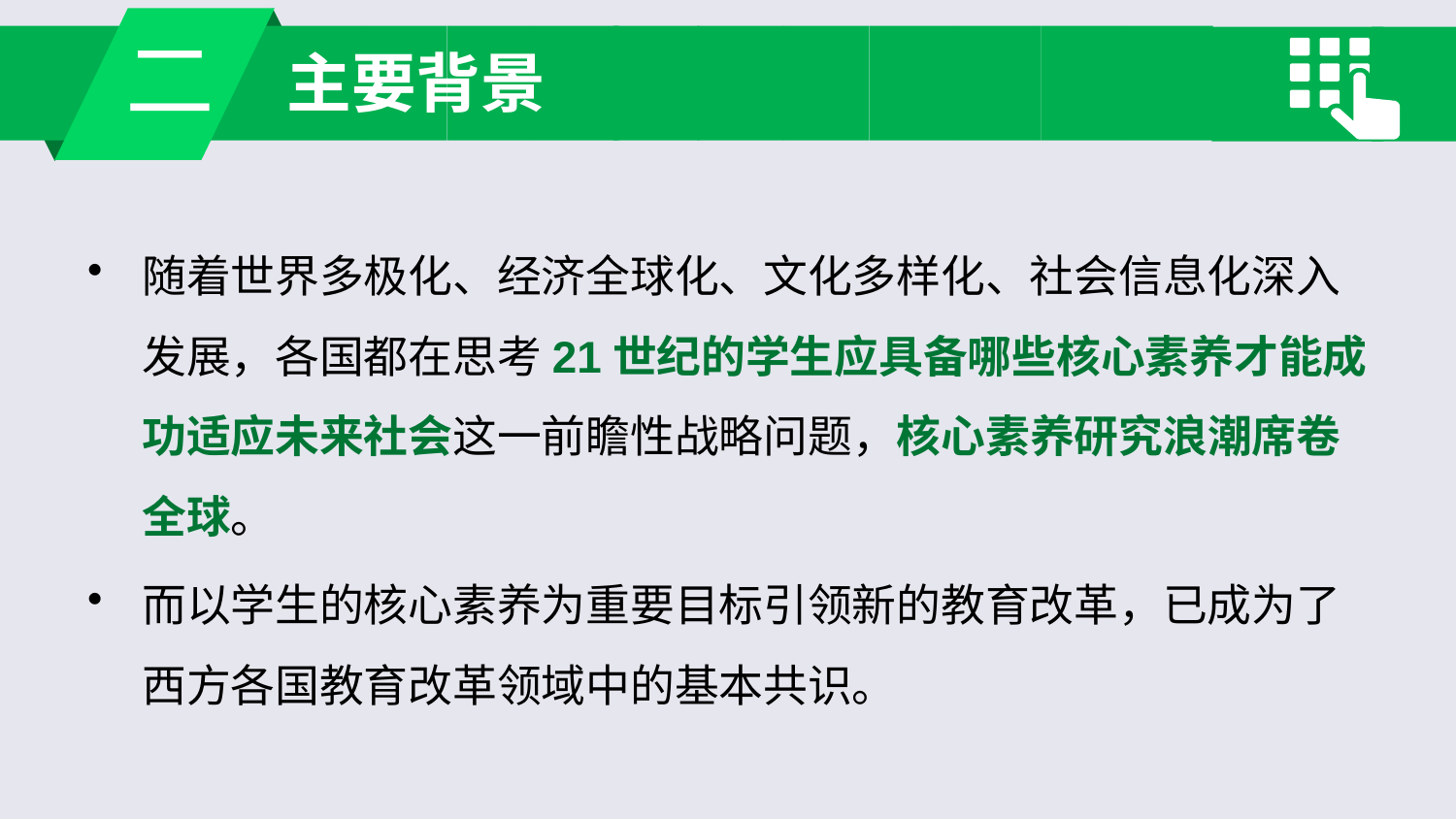

二
# 主要背景

随着世界多极化、经济全球化、文化多样化、社会信息化深入发展，各国都在思考21世纪的学生应具备哪些核心素养才能成功适应未来社会这一前瞻性战略问题，核心素养研究浪潮席卷全球。
而以学生的核心素养为重要目标引领新的教育改革，已成为了西方各国教育改革领域中的基本共识。